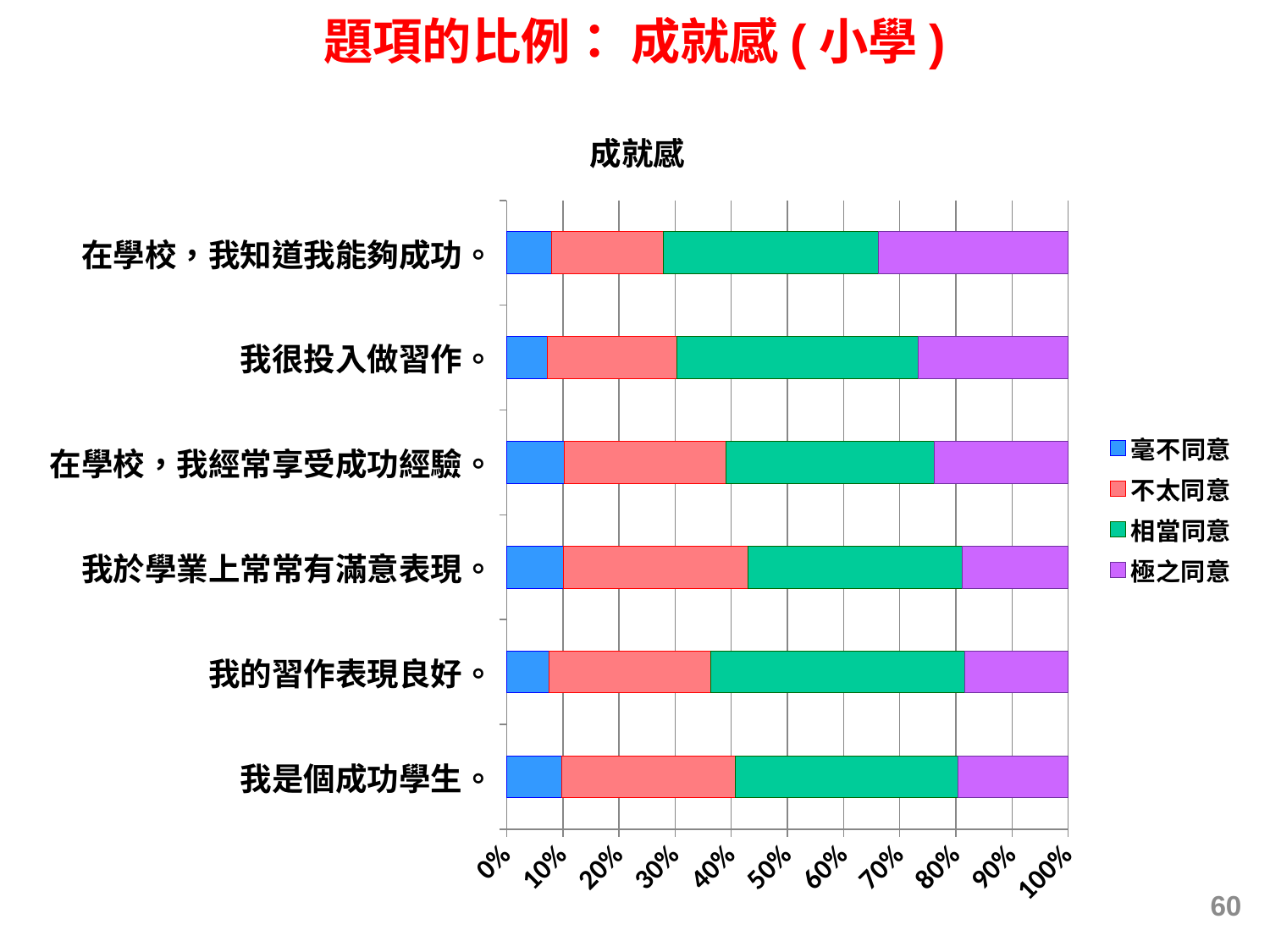

# 題項的比例： 成就感(小學)

### Chart: 成就感

| Category | 毫不同意 | 不太同意 | 相當同意 | 極之同意 |
|---|---|---|---|---|
| 我是個成功學生。 | 0.09833401056481127 | 0.3096302316131654 | 0.39577407557903393 | 0.19626168224299098 |
| 我的習作表現良好。 | 0.07579312455370826 | 0.2875650311129248 | 0.4527185555442213 | 0.18392328878914663 |
| 我於學業上常常有滿意表現。 | 0.10148767067454655 | 0.32881597717546535 | 0.38149582229468204 | 0.1882005298553089 |
| 在學校，我經常享受成功經驗。 | 0.10217858238723548 | 0.2886365960928716 | 0.3709726910095134 | 0.23821213051038212 |
| 我很投入做習作。 | 0.07263082729776599 | 0.23023564215036257 | 0.43068448434152873 | 0.26644904621034377 |
| 在學校，我知道我能夠成功。 | 0.07976653696498077 | 0.19956993651443836 | 0.3830636903542915 | 0.3375998361662913 |
60